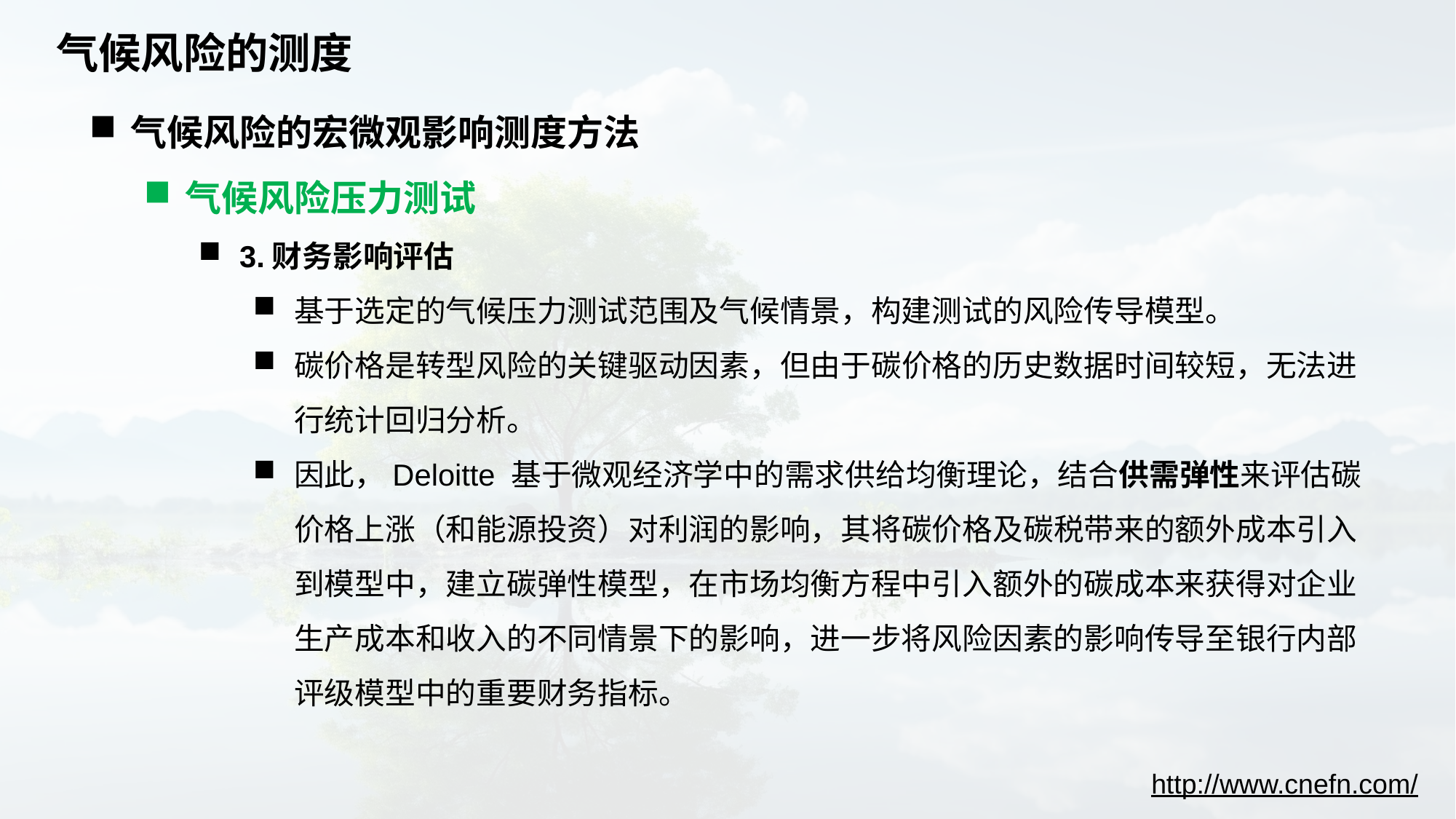

# 气候风险的测度
气候风险的宏微观影响测度方法
气候风险压力测试
3.财务影响评估
基于选定的气候压力测试范围及气候情景，构建测试的风险传导模型。
碳价格是转型风险的关键驱动因素，但由于碳价格的历史数据时间较短，无法进行统计回归分析。
因此，Deloitte 基于微观经济学中的需求供给均衡理论，结合供需弹性来评估碳价格上涨（和能源投资）对利润的影响，其将碳价格及碳税带来的额外成本引入到模型中，建立碳弹性模型，在市场均衡方程中引入额外的碳成本来获得对企业生产成本和收入的不同情景下的影响，进一步将风险因素的影响传导至银行内部评级模型中的重要财务指标。